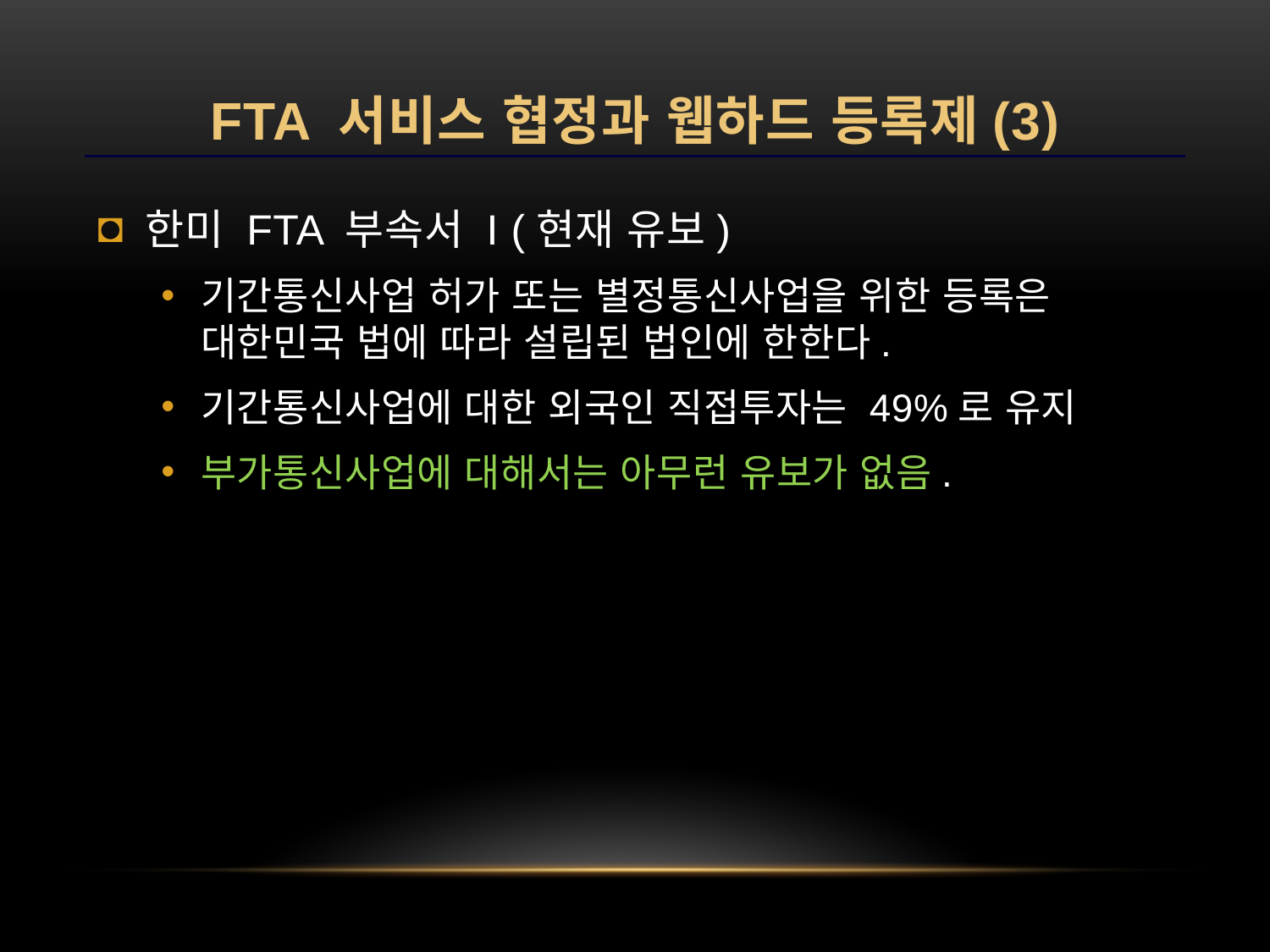

# FTA 서비스 협정과 웹하드 등록제(3)
한미 FTA 부속서 I (현재 유보)
기간통신사업 허가 또는 별정통신사업을 위한 등록은 대한민국 법에 따라 설립된 법인에 한한다.
기간통신사업에 대한 외국인 직접투자는 49%로 유지
부가통신사업에 대해서는 아무런 유보가 없음.